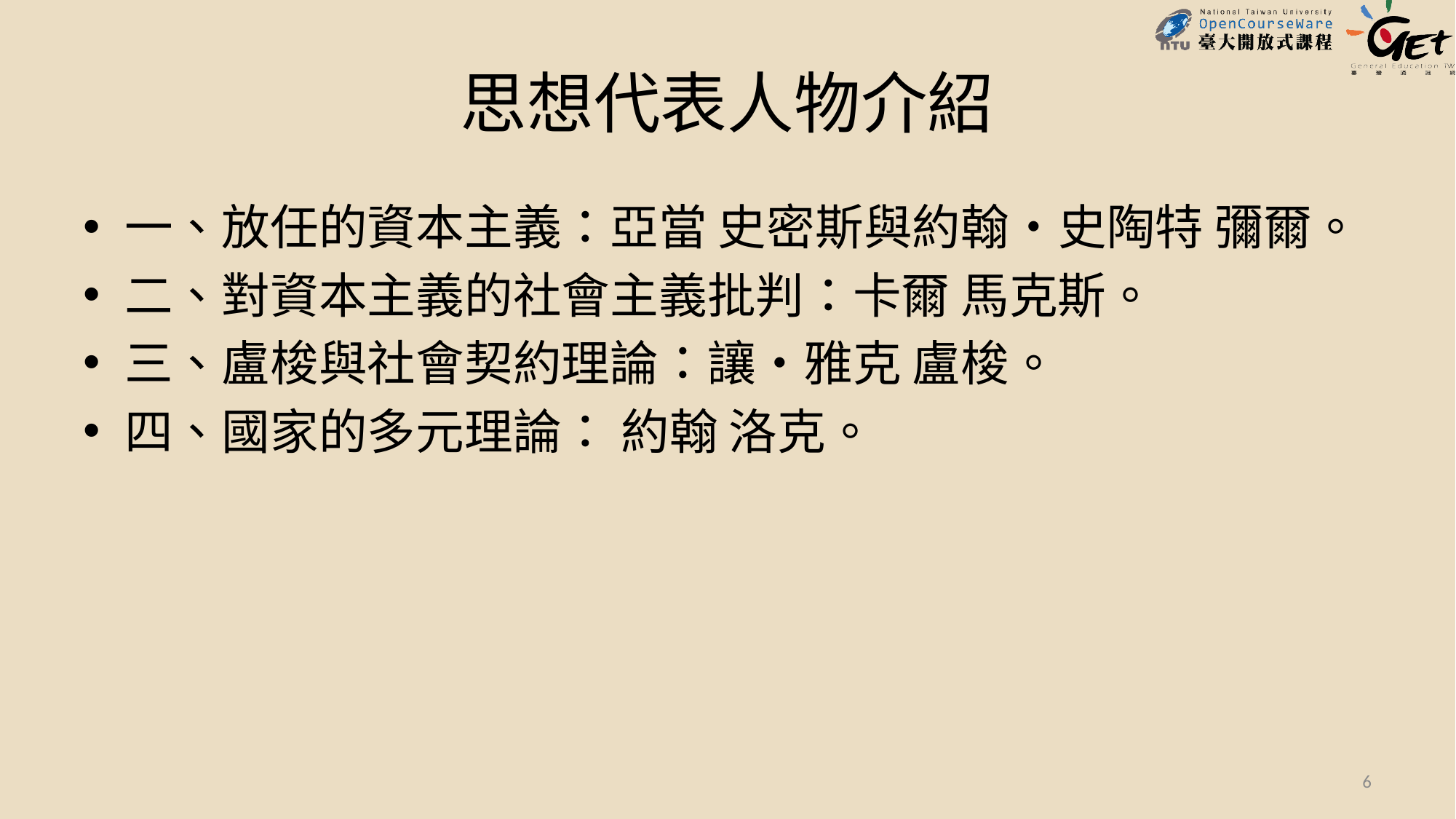

# 思想代表人物介紹
一、放任的資本主義：亞當 史密斯與約翰‧史陶特 彌爾。
二、對資本主義的社會主義批判：卡爾 馬克斯。
三、盧梭與社會契約理論：讓‧雅克 盧梭。
四、國家的多元理論： 約翰 洛克。
6